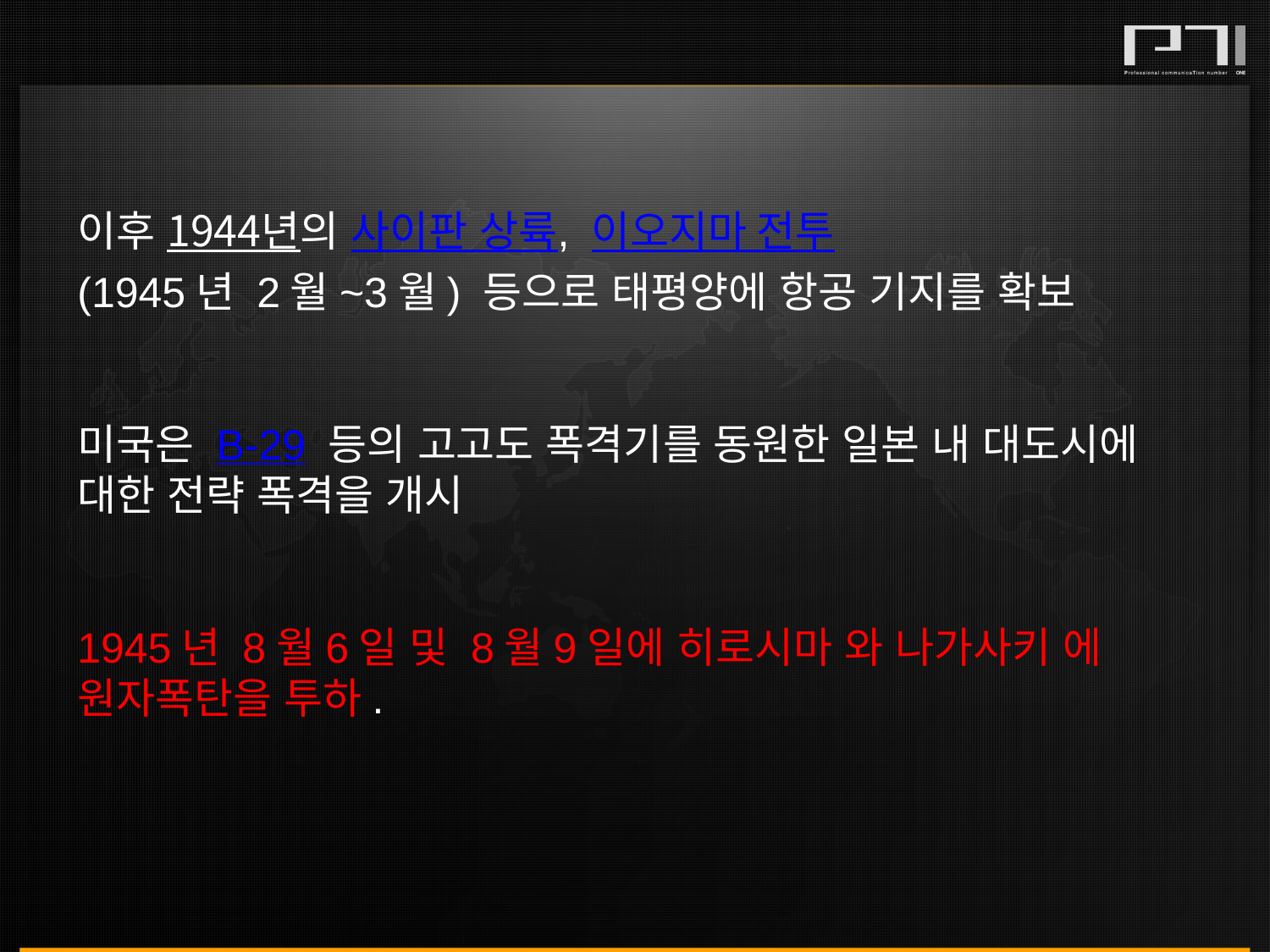

이후 1944년의 사이판 상륙, 이오지마 전투
(1945년 2월~3월) 등으로 태평양에 항공 기지를 확보

미국은 B-29 등의 고고도 폭격기를 동원한 일본 내 대도시에 대한 전략 폭격을 개시

1945년 8월6일 및 8월9일에 히로시마 와 나가사키 에 원자폭탄을 투하.